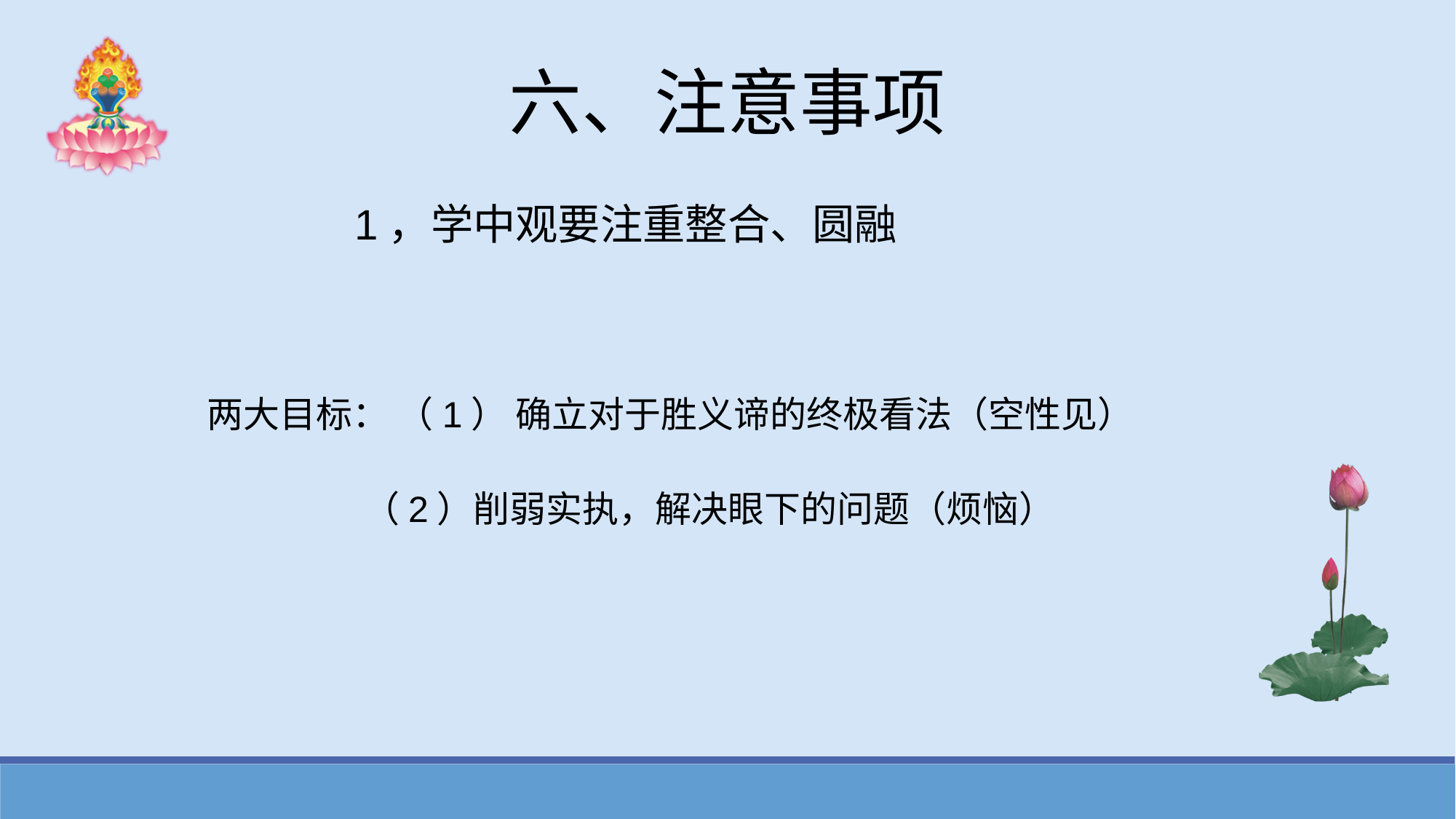

六、注意事项
1，学中观要注重整合、圆融
两大目标： （1） 确立对于胜义谛的终极看法（空性见）

                  （2）削弱实执，解决眼下的问题（烦恼）